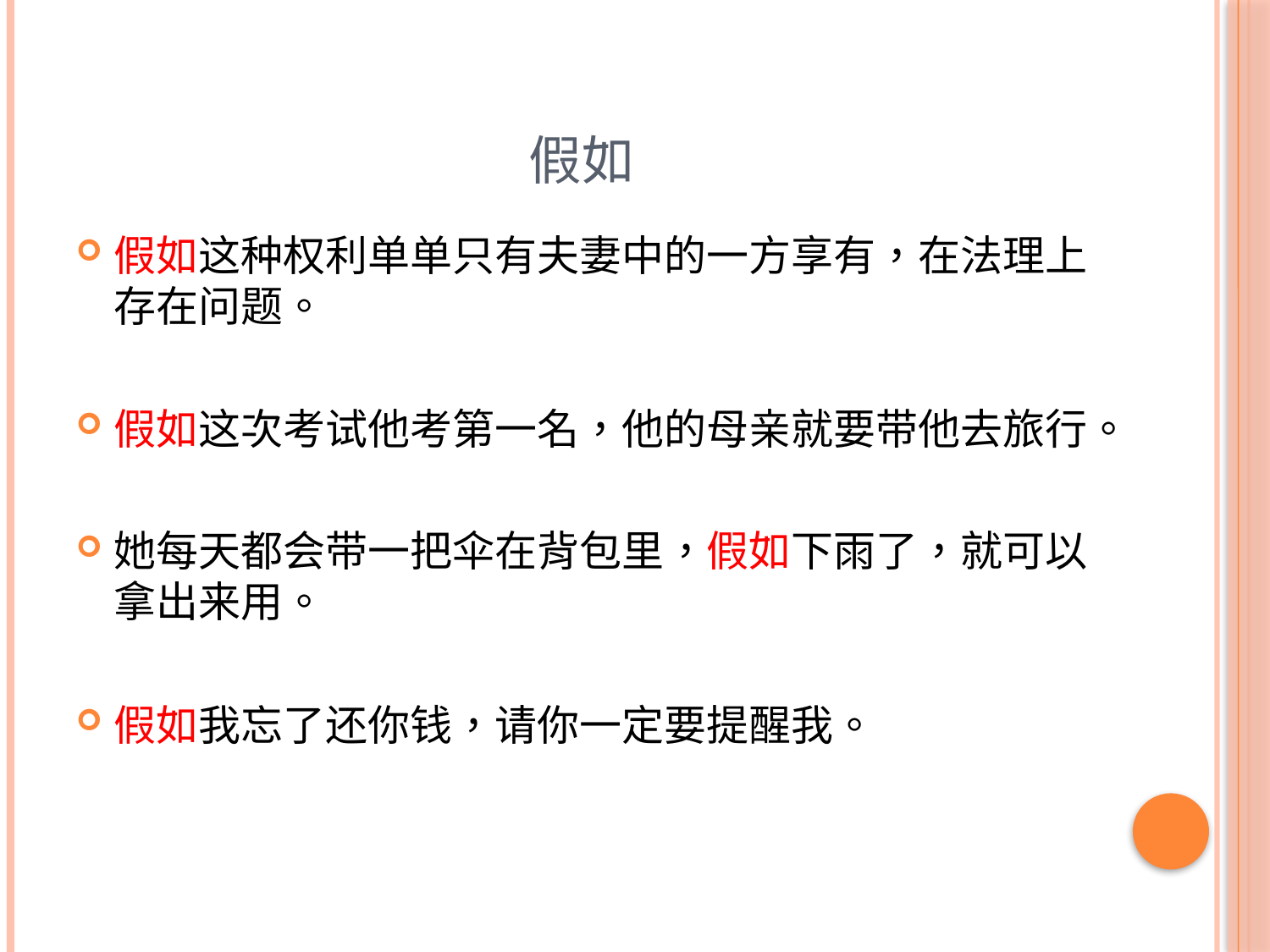

# 假如
假如这种权利单单只有夫妻中的一方享有，在法理上存在问题。

假如这次考试他考第一名，他的母亲就要带他去旅行。

她每天都会带一把伞在背包里，假如下雨了，就可以拿出来用。

假如我忘了还你钱，请你一定要提醒我。